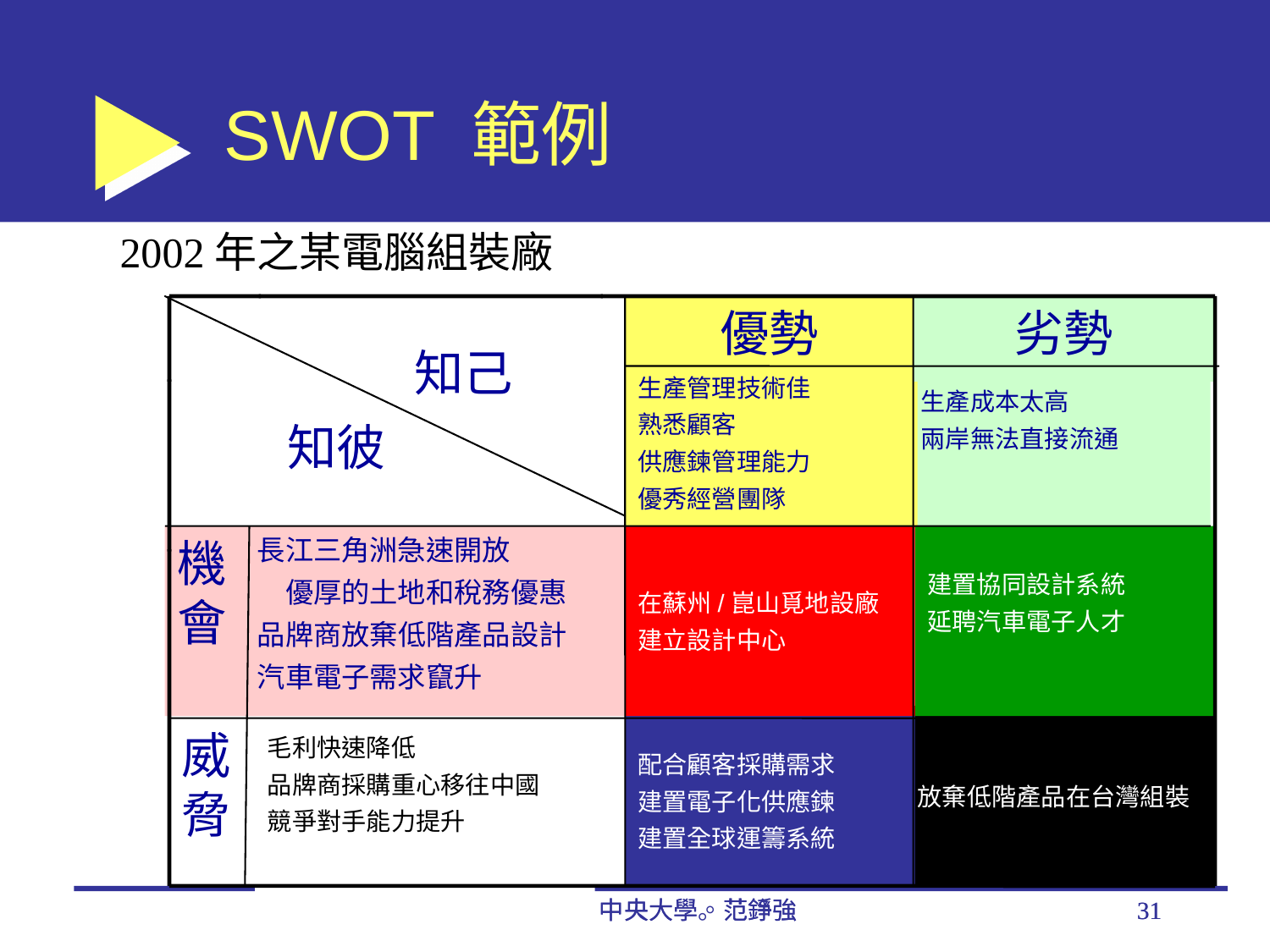

SWOT 範例
2002年之某電腦組裝廠

優勢

劣勢

	知己
知彼
生產管理技術佳
熟悉顧客
供應鍊管理能力
優秀經營團隊

生產成本太高
兩岸無法直接流通

機會

長江三角洲急速開放
　優厚的土地和稅務優惠
品牌商放棄低階產品設計
汽車電子需求竄升

在蘇州/崑山覓地設廠
建立設計中心
建置協同設計系統
延聘汽車電子人才

放棄低階產品在台灣組裝
配合顧客採購需求
建置電子化供應鍊
建置全球運籌系統
威脅

毛利快速降低
品牌商採購重心移往中國
競爭對手能力提升

中央大學。范錚強
中央大學。范錚強
31
31